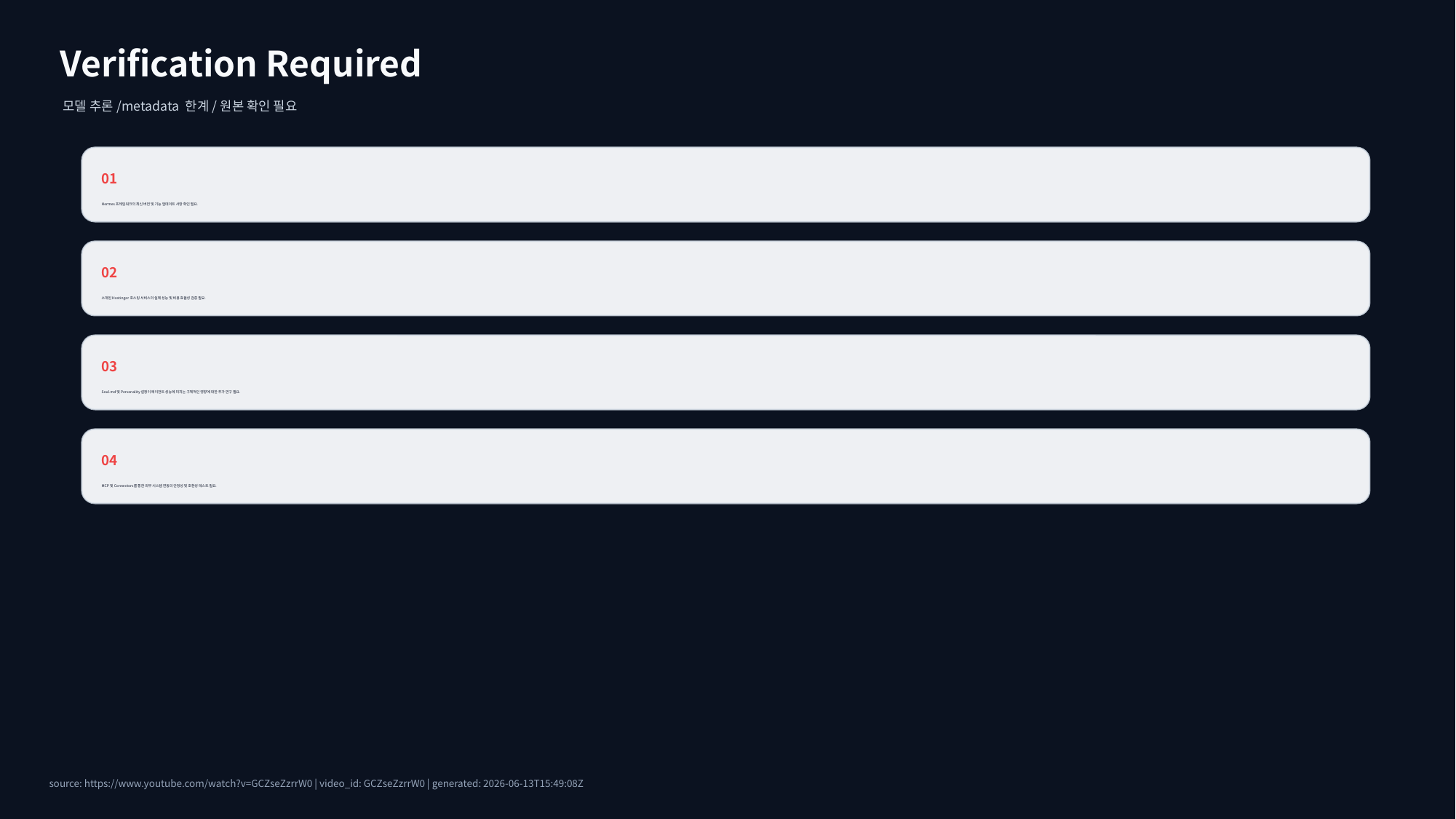

Verification Required
모델 추론/metadata 한계/원본 확인 필요

01
Hermes 프레임워크의 최신 버전 및 기능 업데이트 사항 확인 필요.

02
소개된 Hostinger 호스팅 서비스의 실제 성능 및 비용 효율성 검증 필요.

03
Soul.md 및 Personality 설정이 에이전트 성능에 미치는 구체적인 영향에 대한 추가 연구 필요.

04
MCP 및 Connectors를 통한 외부 시스템 연동의 안정성 및 호환성 테스트 필요.
source: https://www.youtube.com/watch?v=GCZseZzrrW0 | video_id: GCZseZzrrW0 | generated: 2026-06-13T15:49:08Z